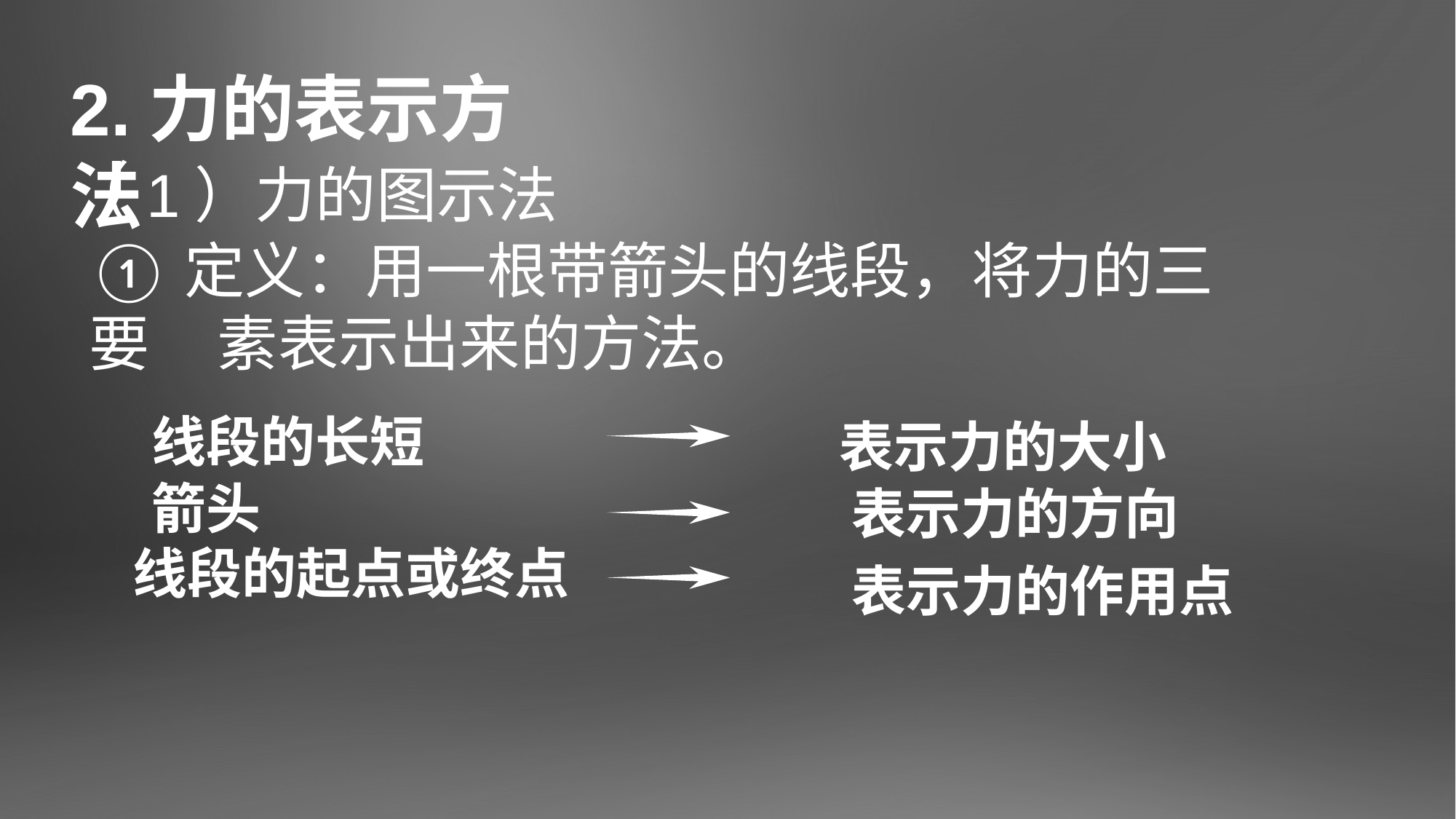

2.力的表示方法
（1）力的图示法
①定义：用一根带箭头的线段，将力的三要     素表示出来的方法。
线段的长短
表示力的大小

箭头
 表示力的方向

线段的起点或终点
 表示力的作用点